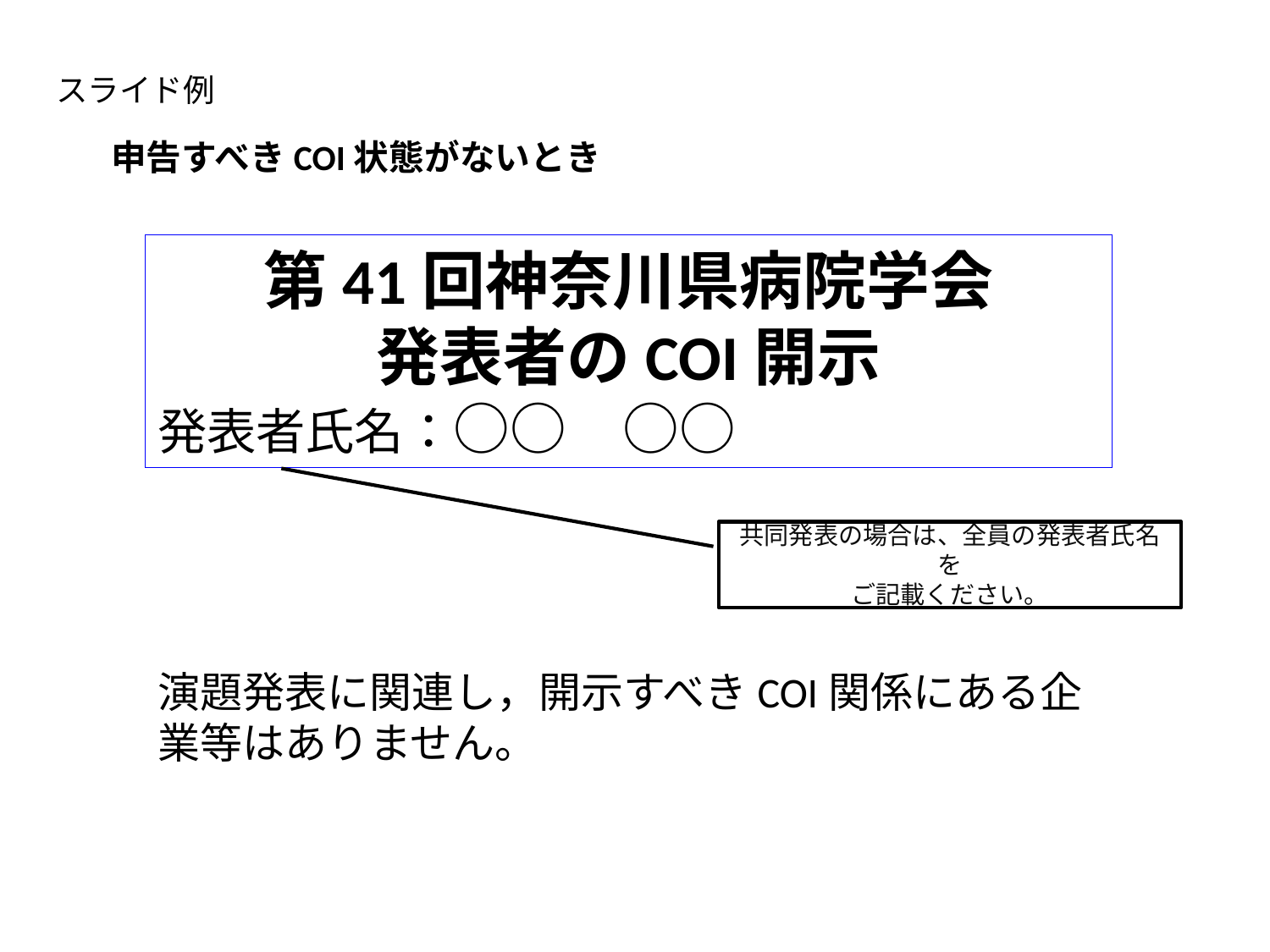

スライド例
申告すべきCOI状態がないとき
第41回神奈川県病院学会
発表者のCOI開示
発表者氏名：○○　○○
共同発表の場合は、全員の発表者氏名を
ご記載ください。
演題発表に関連し，開示すべきCOI関係にある企業等はありません。